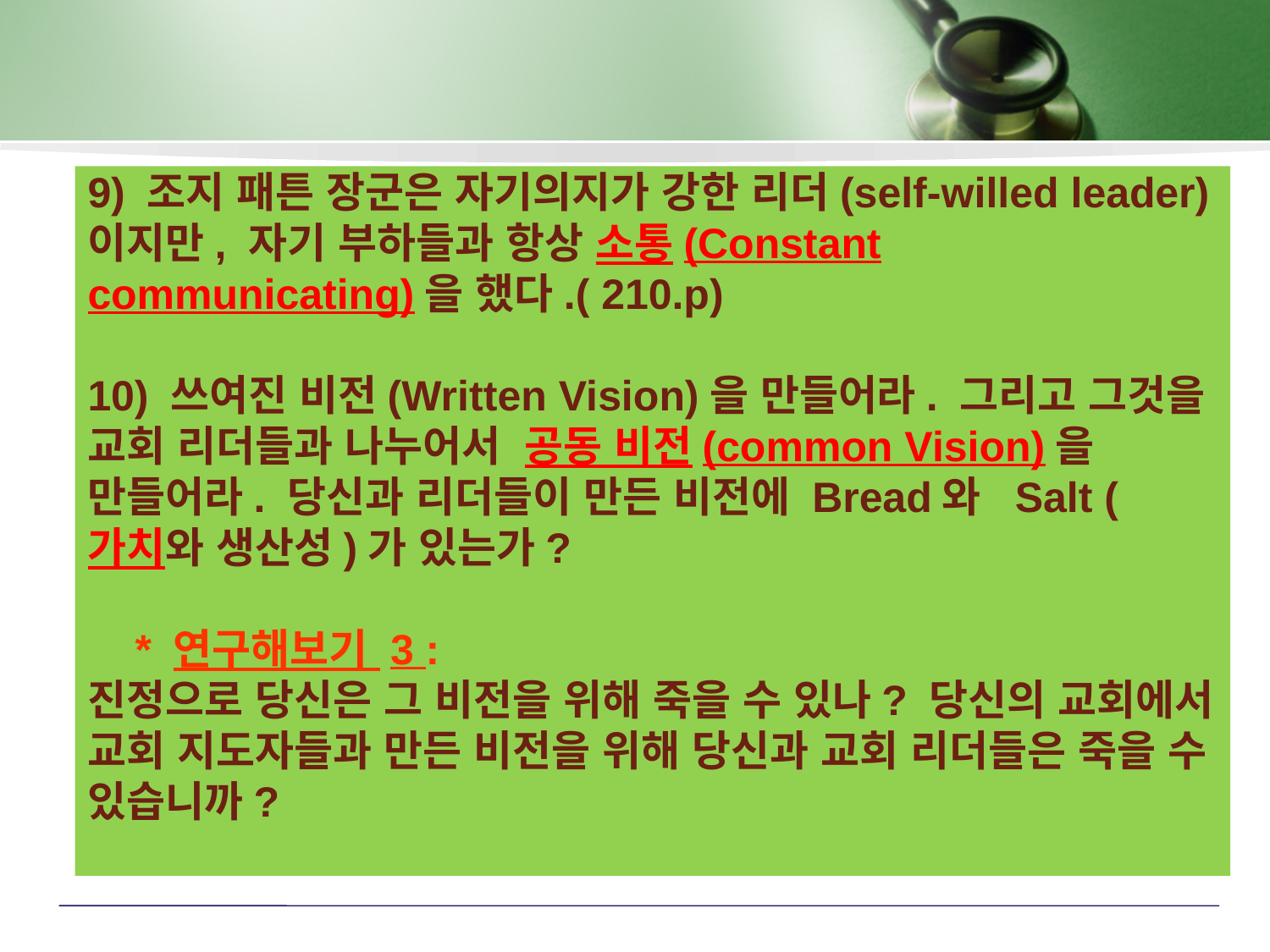

9) 조지 패튼 장군은 자기의지가 강한 리더(self-willed leader)이지만, 자기 부하들과 항상 소통(Constant communicating)을 했다.( 210.p)
10) 쓰여진 비전(Written Vision)을 만들어라. 그리고 그것을 교회 리더들과 나누어서  공동 비전(common Vision)을 만들어라. 당신과 리더들이 만든 비전에 Bread와  Salt (가치와 생산성)가 있는가?
 
    * 연구해보기 3 :
진정으로 당신은 그 비전을 위해 죽을 수 있나? 당신의 교회에서 교회 지도자들과 만든 비전을 위해 당신과 교회 리더들은 죽을 수 있습니까?